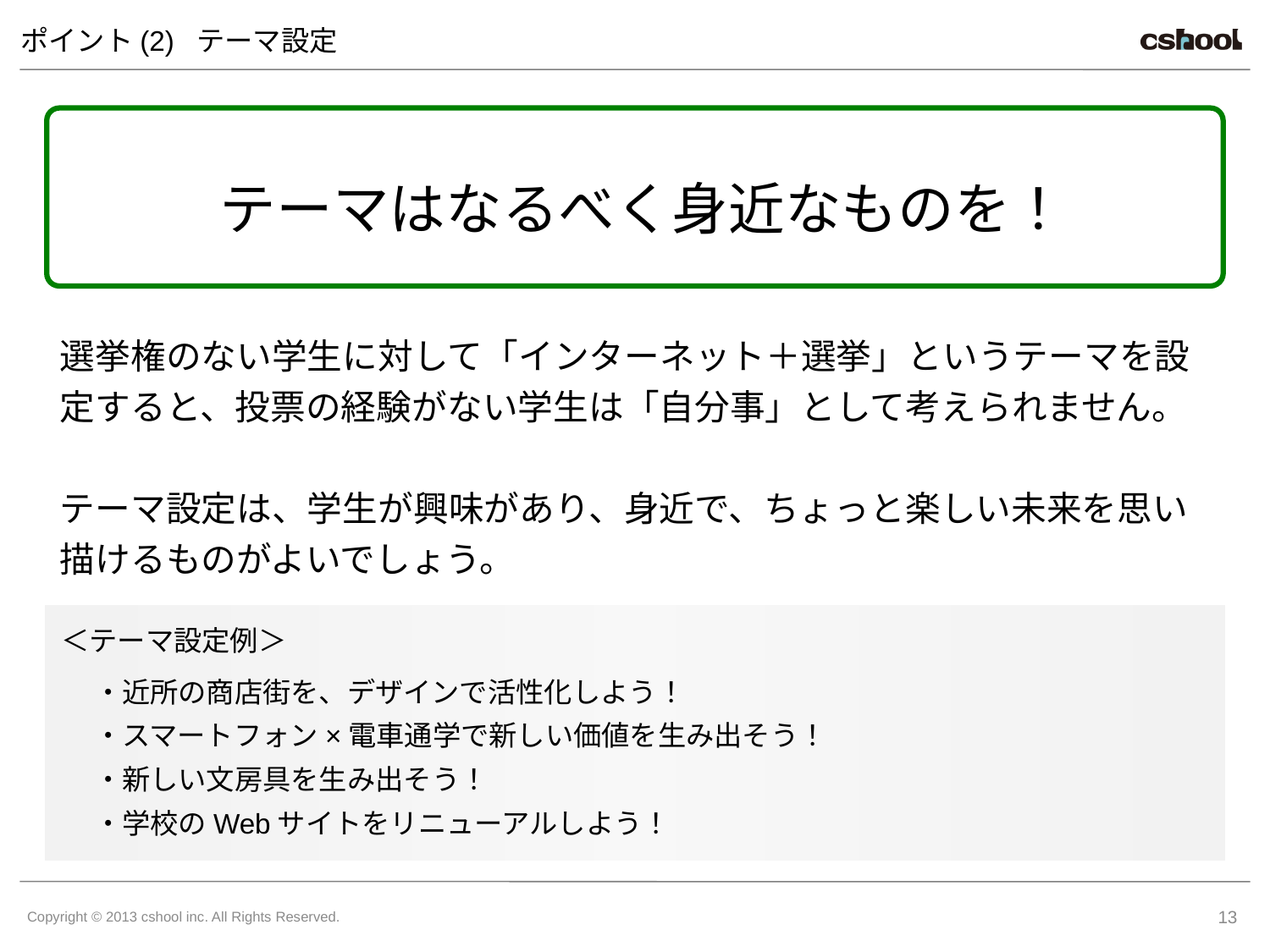

# ポイント(2)  テーマ設定
テーマはなるべく身近なものを！
選挙権のない学生に対して「インターネット＋選挙」というテーマを設定すると、投票の経験がない学生は「自分事」として考えられません。

テーマ設定は、学生が興味があり、身近で、ちょっと楽しい未来を思い描けるものがよいでしょう。
＜テーマ設定例＞

・近所の商店街を、デザインで活性化しよう！
・スマートフォン×電車通学で新しい価値を生み出そう！
・新しい文房具を生み出そう！
・学校のWebサイトをリニューアルしよう！
13
Copyright © 2013 cshool inc. All Rights Reserved.